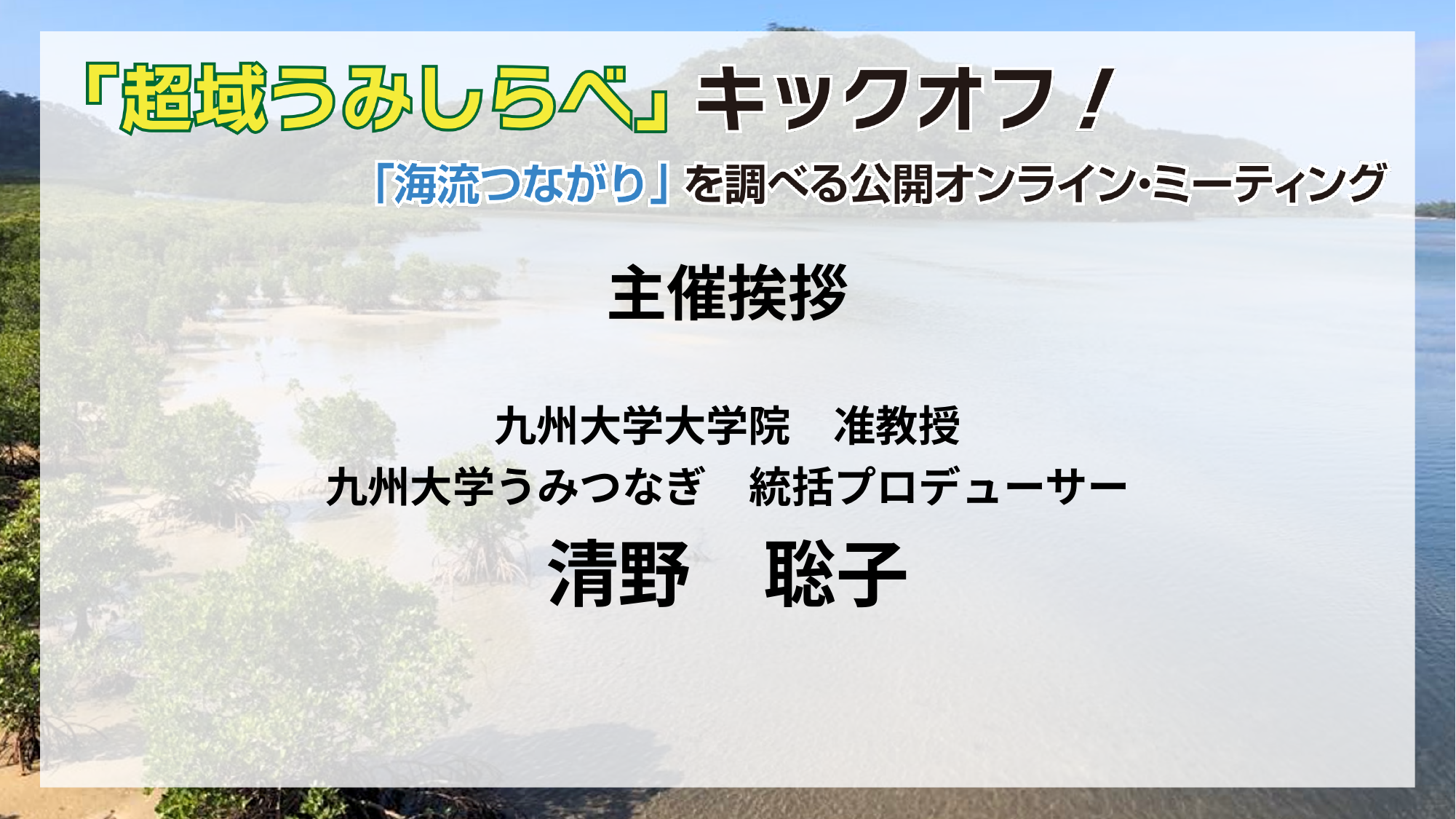

主催挨拶

九州⼤学⼤学院　准教授
九州⼤学うみつなぎ　統括プロデューサー
清野　聡子